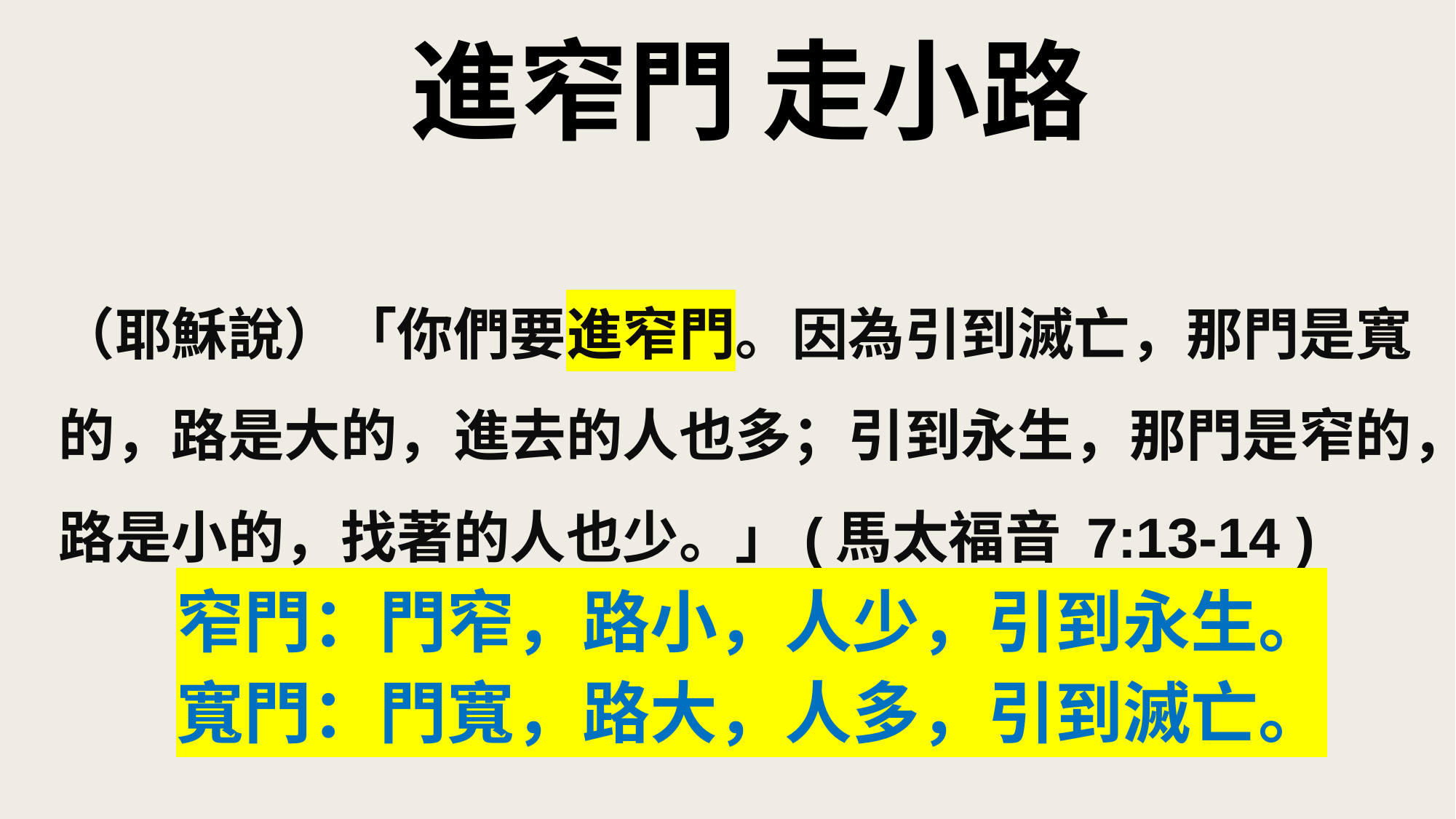

# 進窄門 走小路
（耶穌說）「你們要進窄門。因為引到滅亡，那門是寬的，路是大的，進去的人也多；引到永生，那門是窄的，路是小的，找著的人也少。」(馬太福音 7:13-14 )
窄門：門窄，路小，人少，引到永生。
寬門：門寬，路大，人多，引到滅亡。